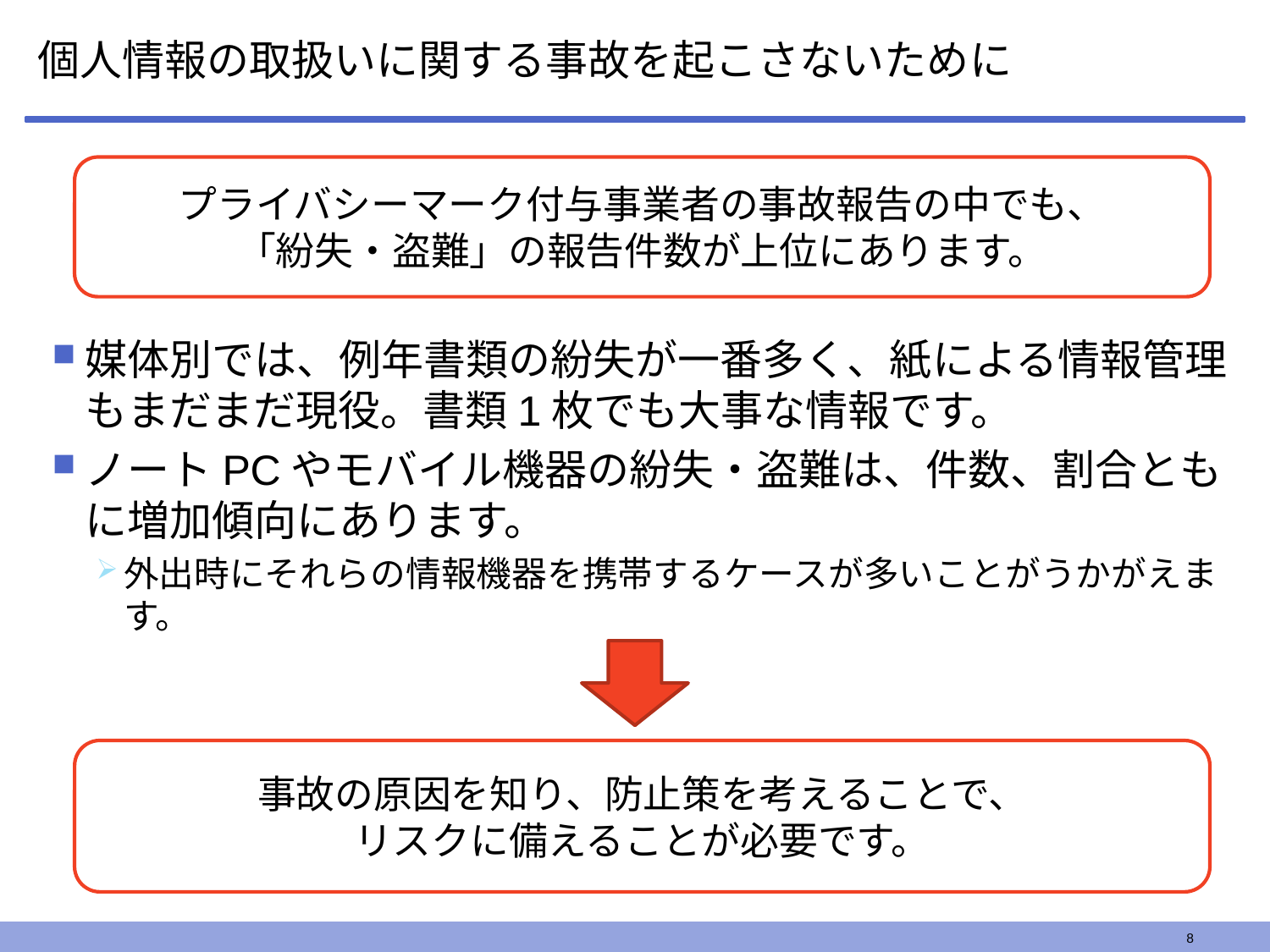

# 個人情報の取扱いに関する事故を起こさないために
プライバシーマーク付与事業者の事故報告の中でも、
「紛失・盗難」の報告件数が上位にあります。
媒体別では、例年書類の紛失が一番多く、紙による情報管理もまだまだ現役。書類1枚でも大事な情報です。
ノートPCやモバイル機器の紛失・盗難は、件数、割合ともに増加傾向にあります。
外出時にそれらの情報機器を携帯するケースが多いことがうかがえます。

事故の原因を知り、防止策を考えることで、
リスクに備えることが必要です。
8